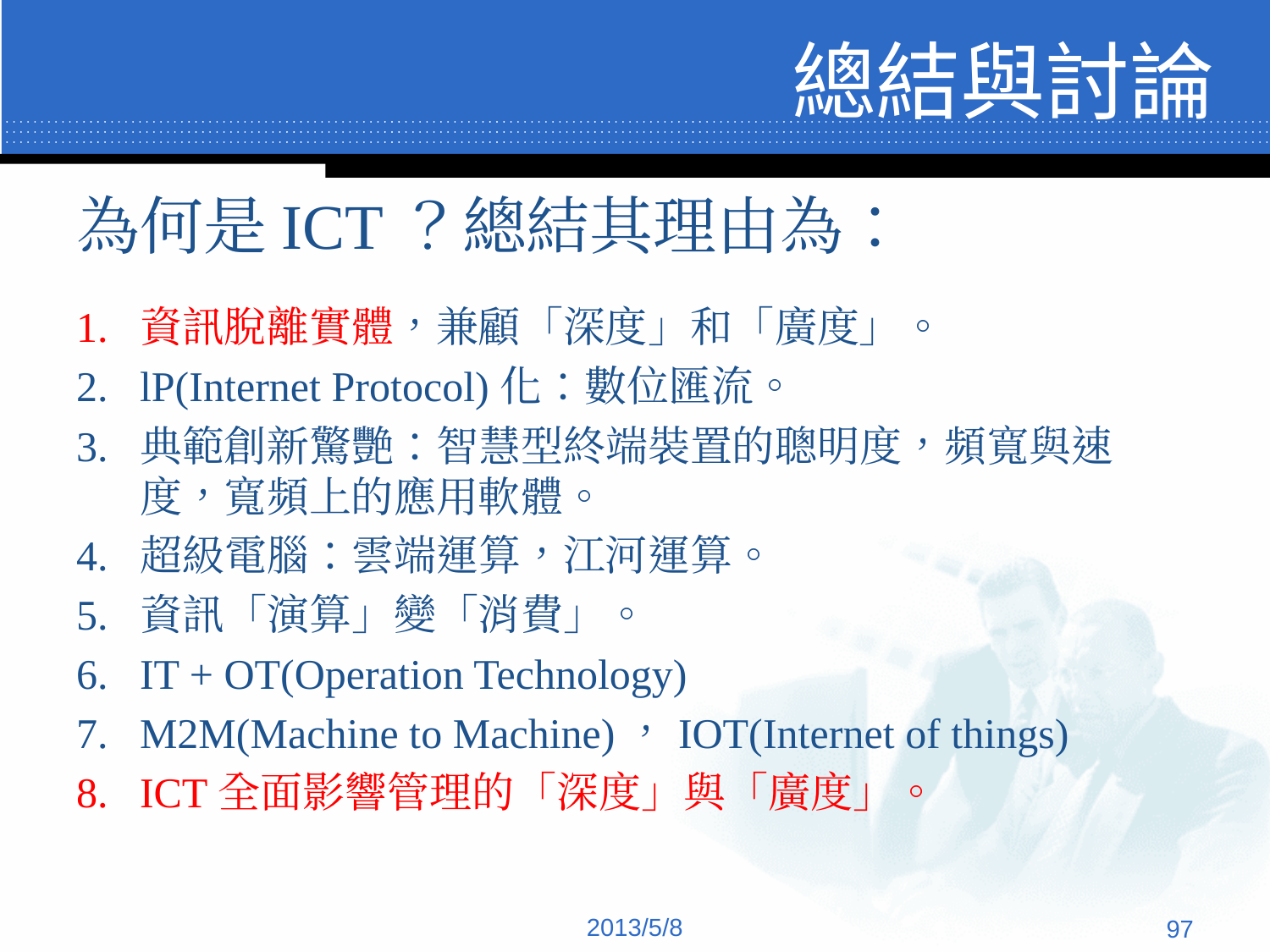

# 總結與討論
為何是ICT？總結其理由為：

資訊脫離實體，兼顧「深度」和「廣度」。
lP(Internet Protocol)化：數位匯流。
典範創新驚艷：智慧型終端裝置的聰明度，頻寬與速度，寬頻上的應用軟體。
超級電腦：雲端運算，江河運算。
資訊「演算」變「消費」。
IT + OT(Operation Technology)
M2M(Machine to Machine)，IOT(Internet of things)
ICT全面影響管理的「深度」與「廣度」。

2013/5/8
97